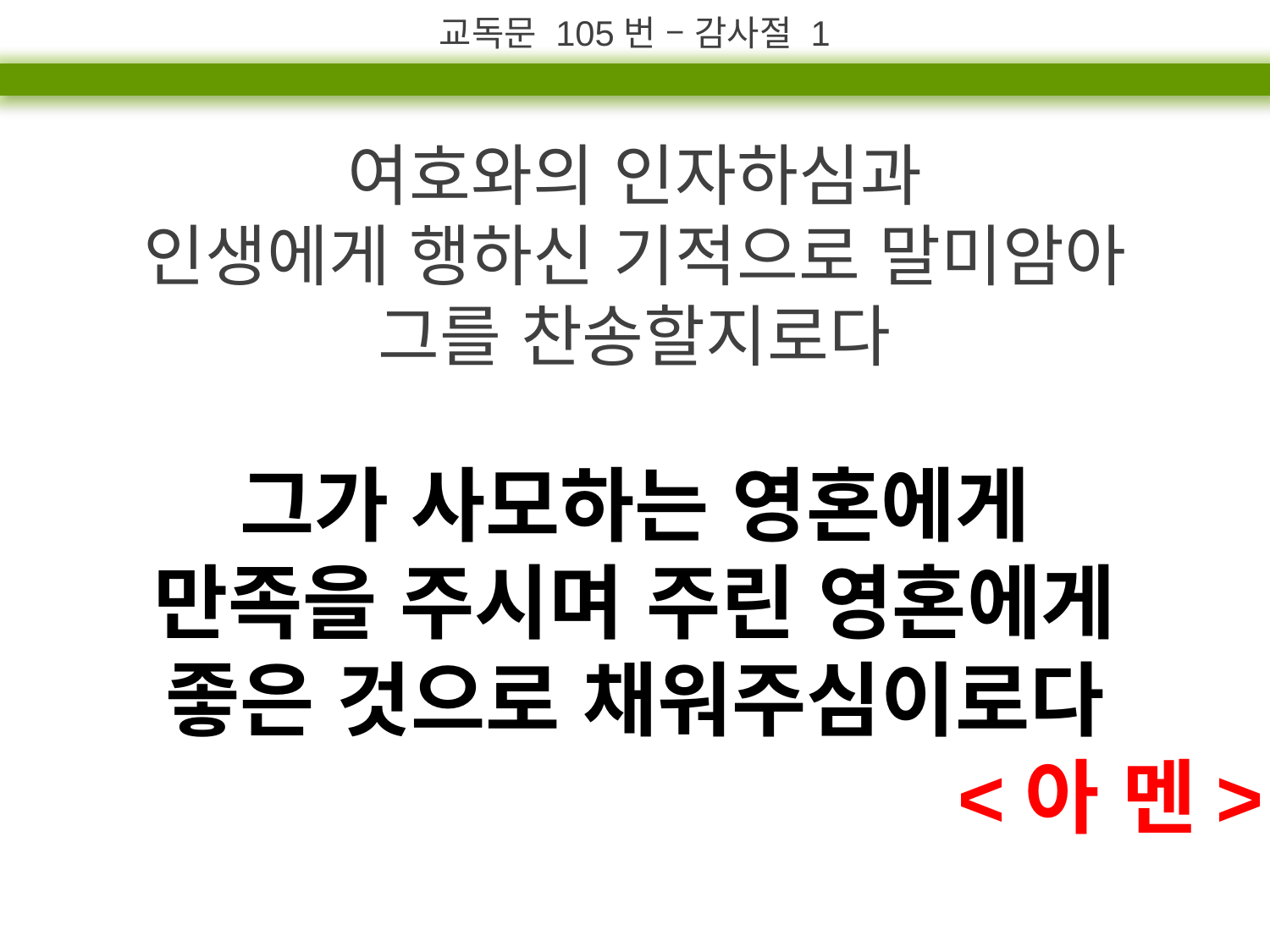

교독문 105번 – 감사절 1

여호와의 인자하심과
인생에게 행하신 기적으로 말미암아
그를 찬송할지로다
그가 사모하는 영혼에게
만족을 주시며 주린 영혼에게
좋은 것으로 채워주심이로다
<아 멘>